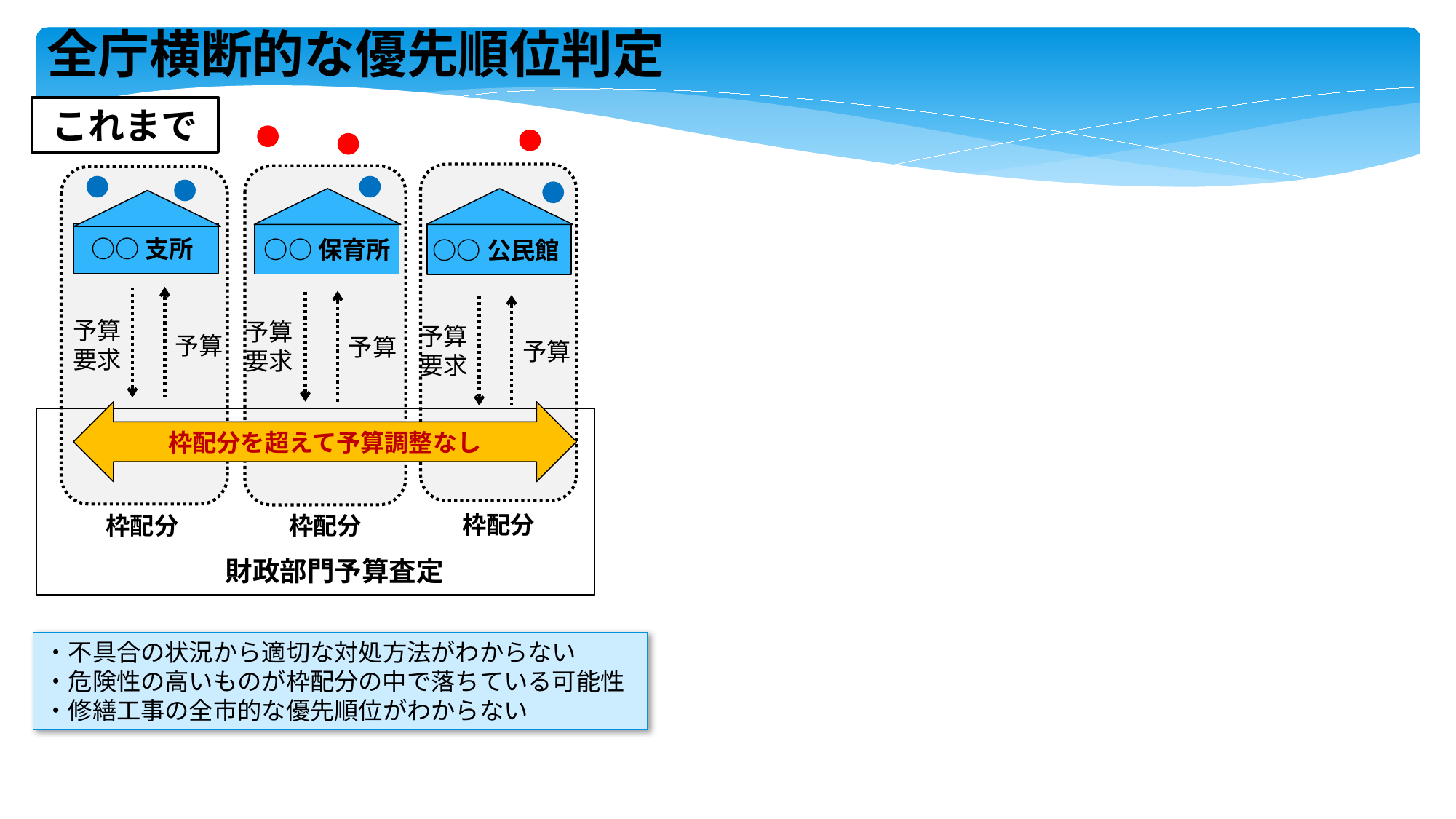

全庁横断的な優先順位判定
これまで

○○支所
○○保育所
○○公民館
予算
要求
予算
要求
予算
要求
予算
予算
予算
枠配分を超えて予算調整なし

枠配分
枠配分
枠配分
財政部門予算査定
・不具合の状況から適切な対処方法がわからない
・危険性の高いものが枠配分の中で落ちている可能性
・修繕工事の全市的な優先順位がわからない